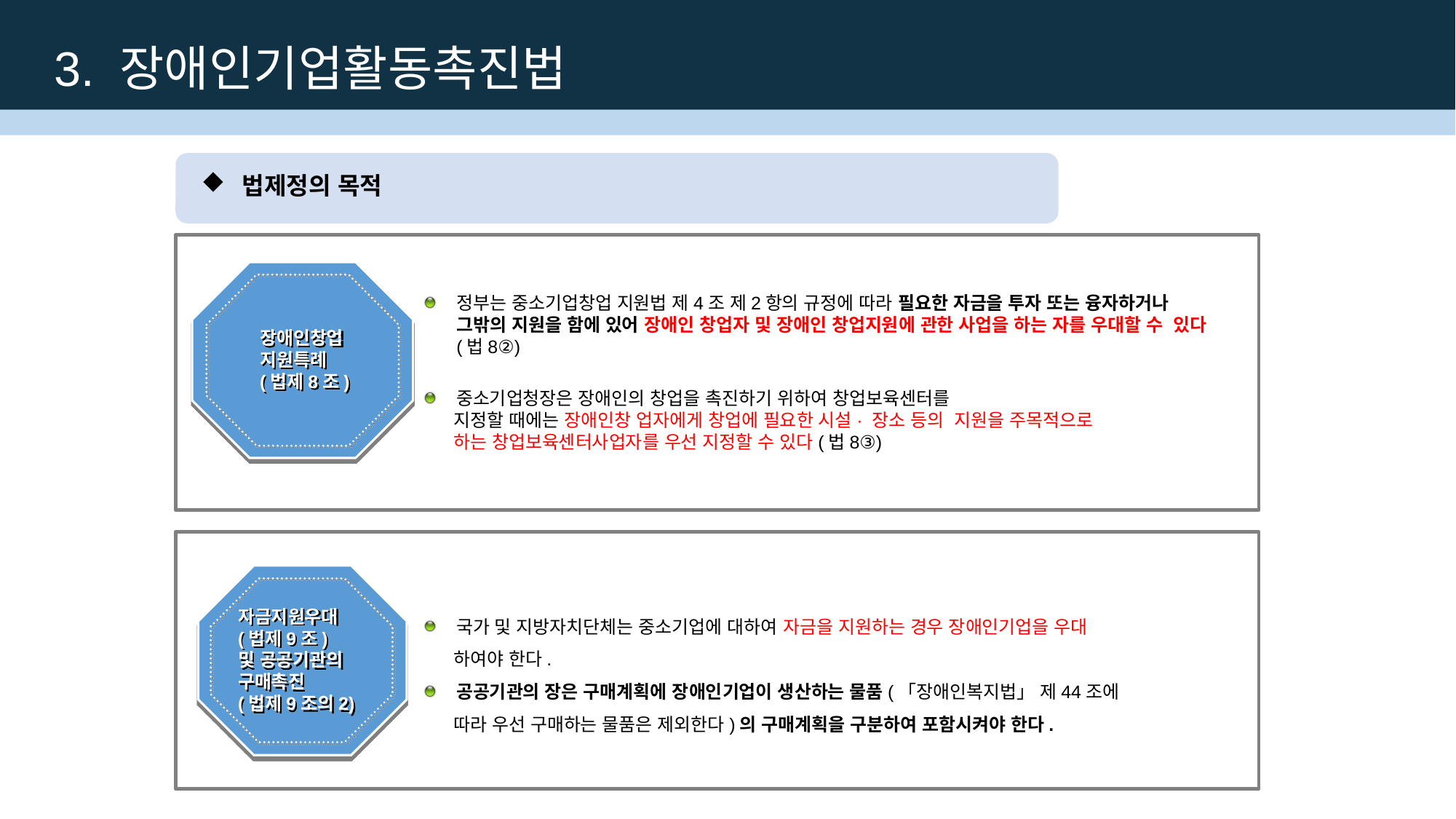

3. 장애인기업활동촉진법

법제정의 목적

장애인창업
지원특례
(법제8조)
정부는 중소기업창업 지원법 제4조 제2항의 규정에 따라 필요한 자금을 투자 또는 융자하거나 그밖의 지원을 함에 있어 장애인 창업자 및 장애인 창업지원에 관한 사업을 하는 자를 우대할 수  있다(법8②)
중소기업청장은 장애인의 창업을 촉진하기 위하여 창업보육센터를
     지정할 때에는 장애인창 업자에게 창업에 필요한 시설· 장소 등의  지원을 주목적으로
     하는 창업보육센터사업자를 우선 지정할 수 있다(법8③)

국가 및 지방자치단체는 중소기업에 대하여 자금을 지원하는 경우 장애인기업을 우대
     하여야 한다.
공공기관의 장은 구매계획에 장애인기업이 생산하는 물품(「장애인복지법」 제44조에
     따라 우선 구매하는 물품은 제외한다)의 구매계획을 구분하여 포함시켜야 한다.
자금지원우대
(법제9조)
및 공공기관의
구매촉진
(법제9조의2)